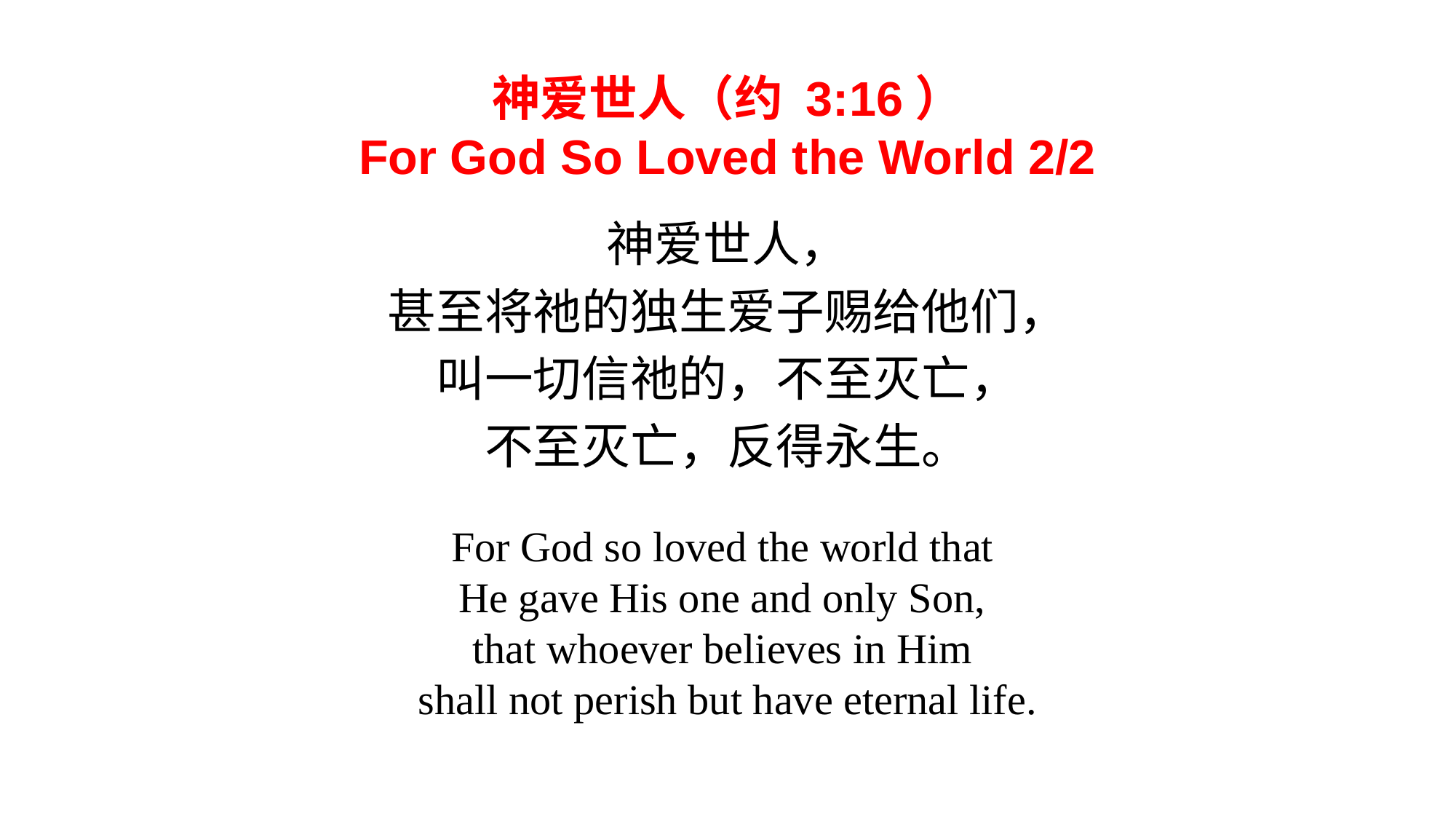

神爱世人（约 3:16）
For God So Loved the World 2/2
神爱世人，
甚至将祂的独生爱子赐给他们，
叫一切信祂的，不至灭亡，
不至灭亡，反得永生。

For God so loved the world that
He gave His one and only Son,
that whoever believes in Him
shall not perish but have eternal life.